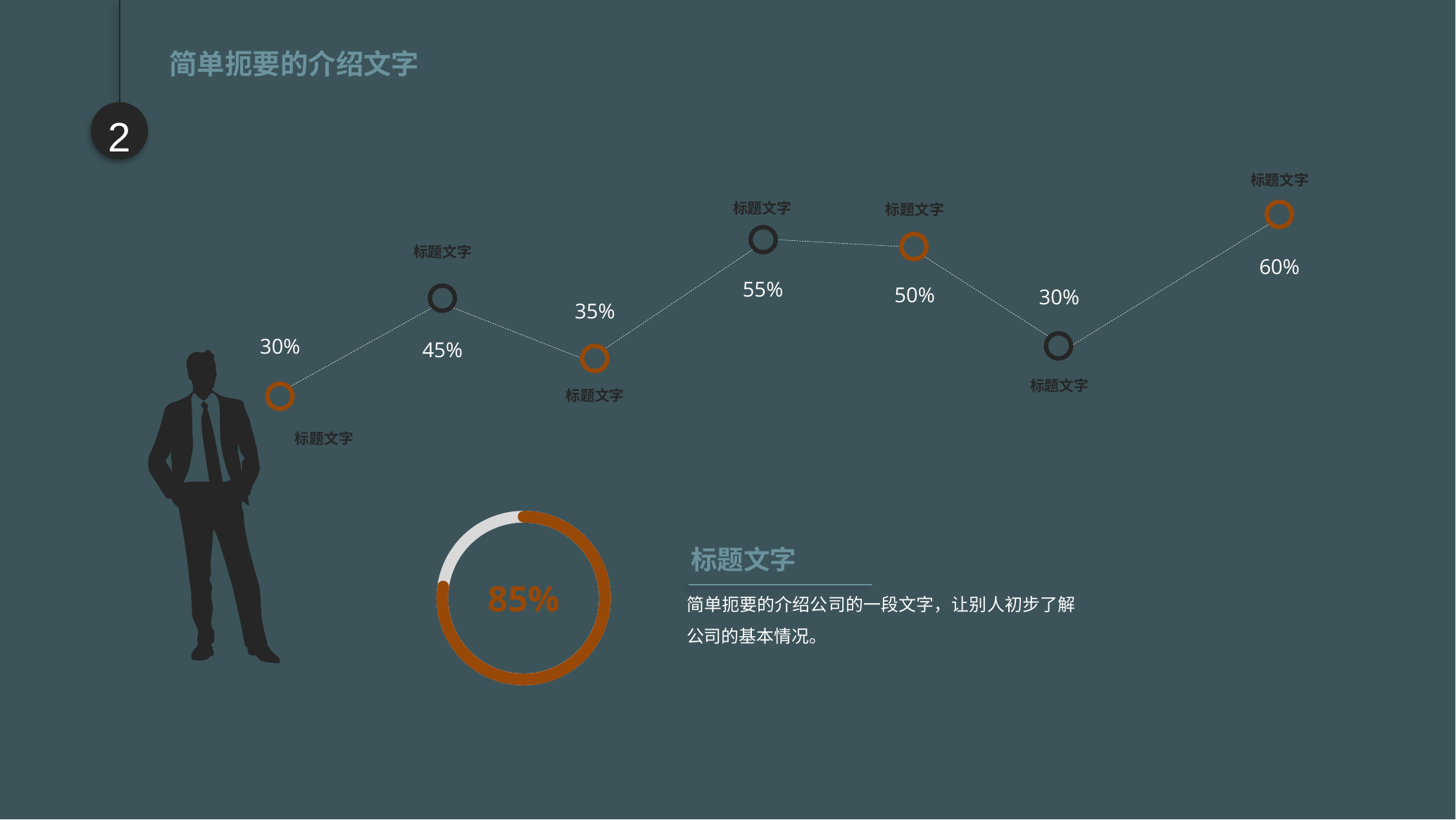

2

简单扼要的介绍文字
标题文字
标题文字
标题文字

标题文字
60%
55%
50%
30%

35%
30%
45%

标题文字
标题文字

标题文字

85%
标题文字
简单扼要的介绍公司的一段文字，让别人初步了解公司的基本情况。